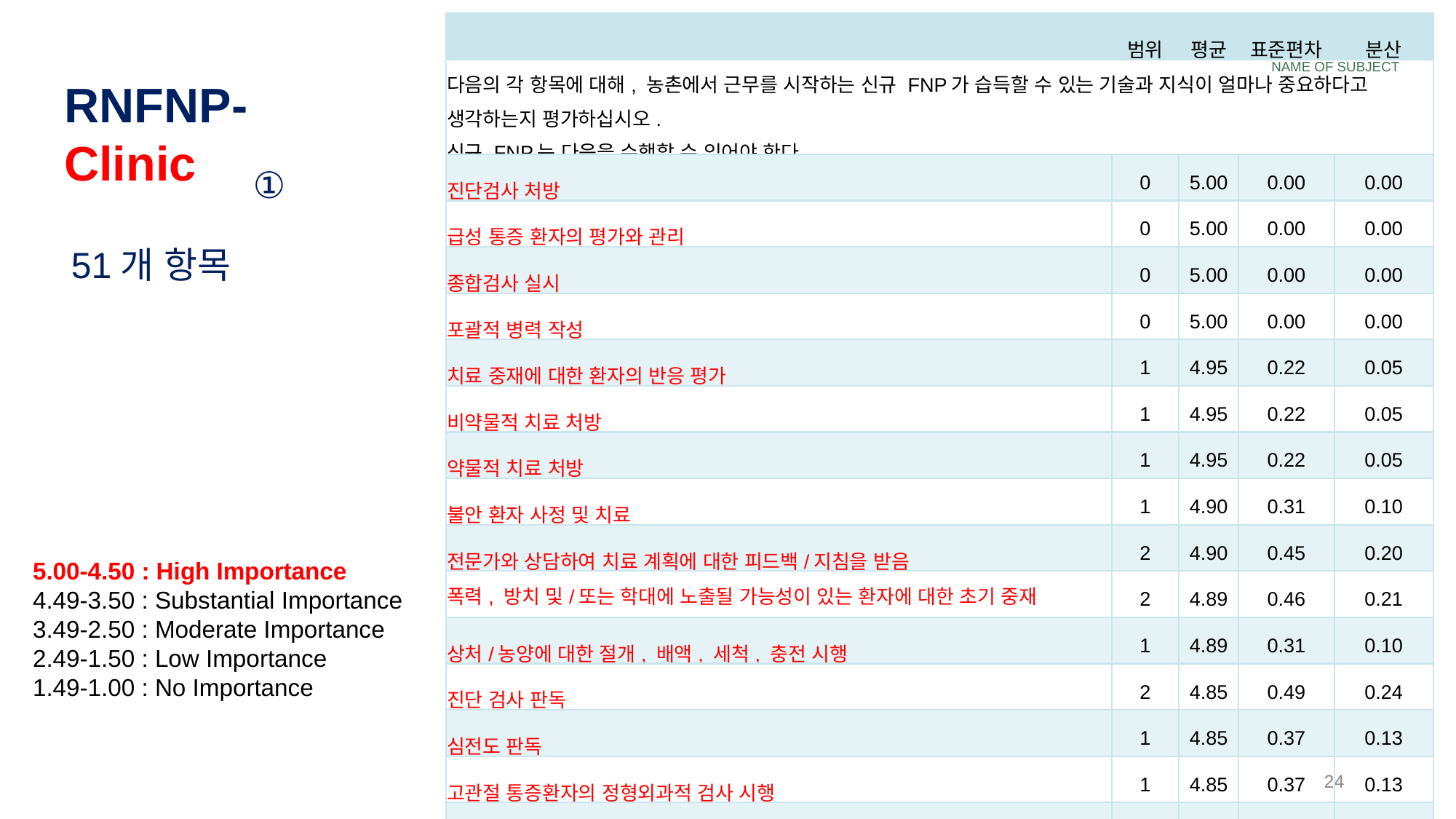

|  | 범위 | 평균 | 표준편차 | 분산 |
| --- | --- | --- | --- | --- |
| 다음의 각 항목에 대해, 농촌에서 근무를 시작하는 신규 FNP가 습득할 수 있는 기술과 지식이 얼마나 중요하다고 생각하는지 평가하십시오. 신규 FNP는 다음을 수행할 수 있어야 한다. |  |  |  |  |
| 진단검사 처방 | 0 | 5.00 | 0.00 | 0.00 |
| 급성 통증 환자의 평가와 관리 | 0 | 5.00 | 0.00 | 0.00 |
| 종합검사 실시 | 0 | 5.00 | 0.00 | 0.00 |
| 포괄적 병력 작성 | 0 | 5.00 | 0.00 | 0.00 |
| 치료 중재에 대한 환자의 반응 평가 | 1 | 4.95 | 0.22 | 0.05 |
| 비약물적 치료 처방 | 1 | 4.95 | 0.22 | 0.05 |
| 약물적 치료 처방 | 1 | 4.95 | 0.22 | 0.05 |
| 불안 환자 사정 및 치료 | 1 | 4.90 | 0.31 | 0.10 |
| 전문가와 상담하여 치료 계획에 대한 피드백/지침을 받음 | 2 | 4.90 | 0.45 | 0.20 |
| 폭력, 방치 및/또는 학대에 노출될 가능성이 있는 환자에 대한 초기 중재 | 2 | 4.89 | 0.46 | 0.21 |
| 상처/농양에 대한 절개, 배액, 세척, 충전 시행 | 1 | 4.89 | 0.31 | 0.10 |
| 진단 검사 판독 | 2 | 4.85 | 0.49 | 0.24 |
| 심전도 판독 | 1 | 4.85 | 0.37 | 0.13 |
| 고관절 통증환자의 정형외과적 검사 시행 | 1 | 4.85 | 0.37 | 0.13 |
| 잠재적 폭력, 방치, 또는 학대 사정 | 2 | 4.85 | 0.49 | 0.24 |
NAME OF SUBJECT
RNFNP-Clinic
①
51개 항목
5.00-4.50 : High Importance
4.49-3.50 : Substantial Importance
3.49-2.50 : Moderate Importance
2.49-1.50 : Low Importance
1.49-1.00 : No Importance
24